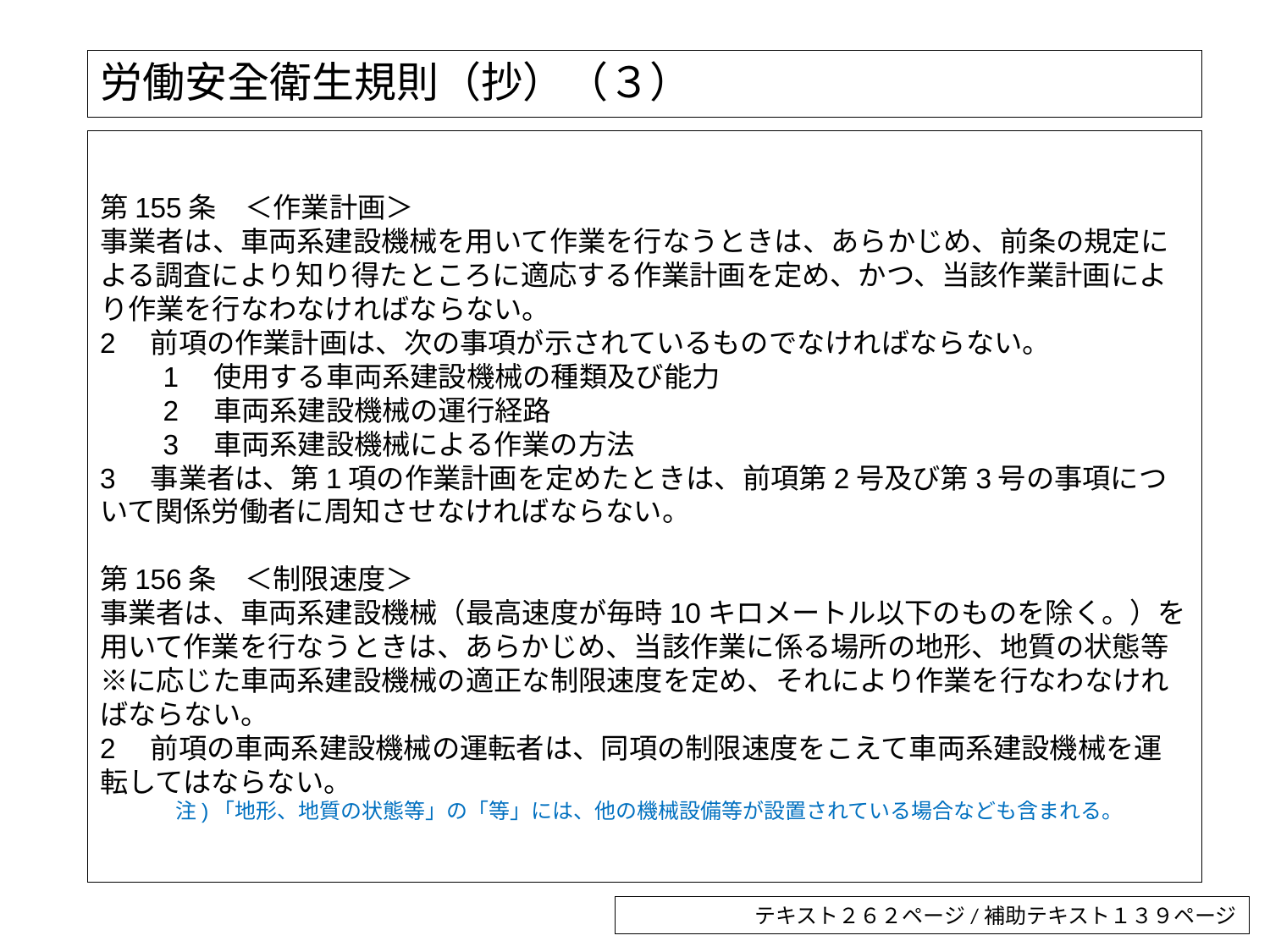

# 労働安全衛生規則（抄）（３）
第155条　＜作業計画＞
事業者は、車両系建設機械を用いて作業を行なうときは、あらかじめ、前条の規定による調査により知り得たところに適応する作業計画を定め、かつ、当該作業計画により作業を行なわなければならない。
2　前項の作業計画は、次の事項が示されているものでなければならない。
　　1　使用する車両系建設機械の種類及び能力
　　2　車両系建設機械の運行経路
　　3　車両系建設機械による作業の方法
3　事業者は、第1項の作業計画を定めたときは、前項第2号及び第3号の事項について関係労働者に周知させなければならない。

第156条　＜制限速度＞
事業者は、車両系建設機械（最高速度が毎時10キロメートル以下のものを除く。）を用いて作業を行なうときは、あらかじめ、当該作業に係る場所の地形、地質の状態等※に応じた車両系建設機械の適正な制限速度を定め、それにより作業を行なわなければならない。
2　前項の車両系建設機械の運転者は、同項の制限速度をこえて車両系建設機械を運転してはならない。
注)「地形、地質の状態等」の「等」には、他の機械設備等が設置されている場合なども含まれる。
テキスト２６２ページ/補助テキスト１３９ページ